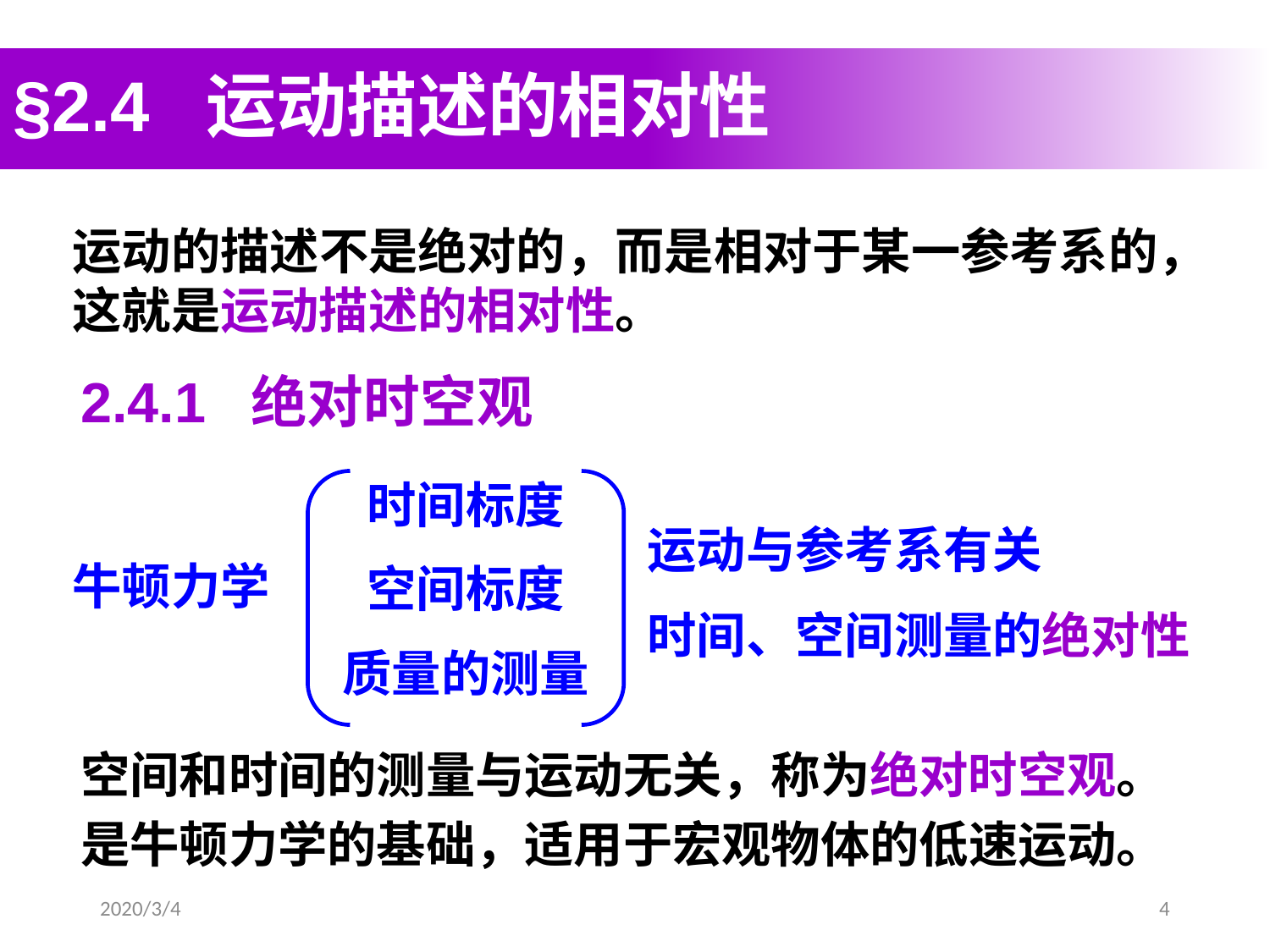

# §2.4  运动描述的相对性
运动的描述不是绝对的，而是相对于某一参考系的，这就是运动描述的相对性。
2.4.1  绝对时空观
时间标度
空间标度
质量的测量

运动与参考系有关
牛顿力学
时间、空间测量的绝对性
空间和时间的测量与运动无关，称为绝对时空观。
是牛顿力学的基础，适用于宏观物体的低速运动。
2020/3/4
4